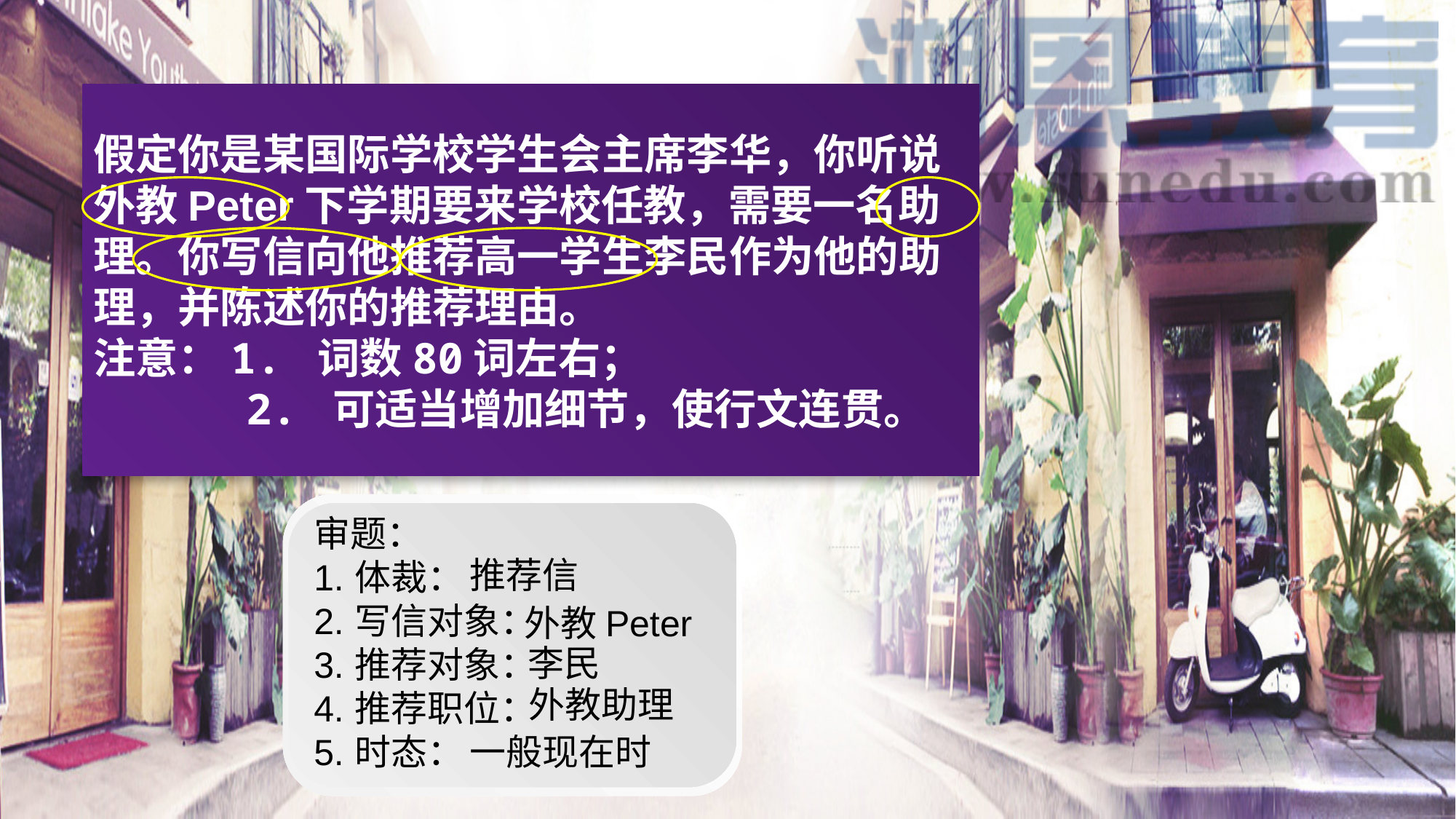

假定你是某国际学校学生会主席李华，你听说外教Peter下学期要来学校任教，需要一名助理。你写信向他推荐高一学生李民作为他的助理，并陈述你的推荐理由。
注意：1. 词数80词左右；
      2. 可适当增加细节，使行文连贯。

审题：
体裁：
写信对象：
推荐对象：
推荐职位：
时态：
推荐信
外教Peter
李民
外教助理
一般现在时